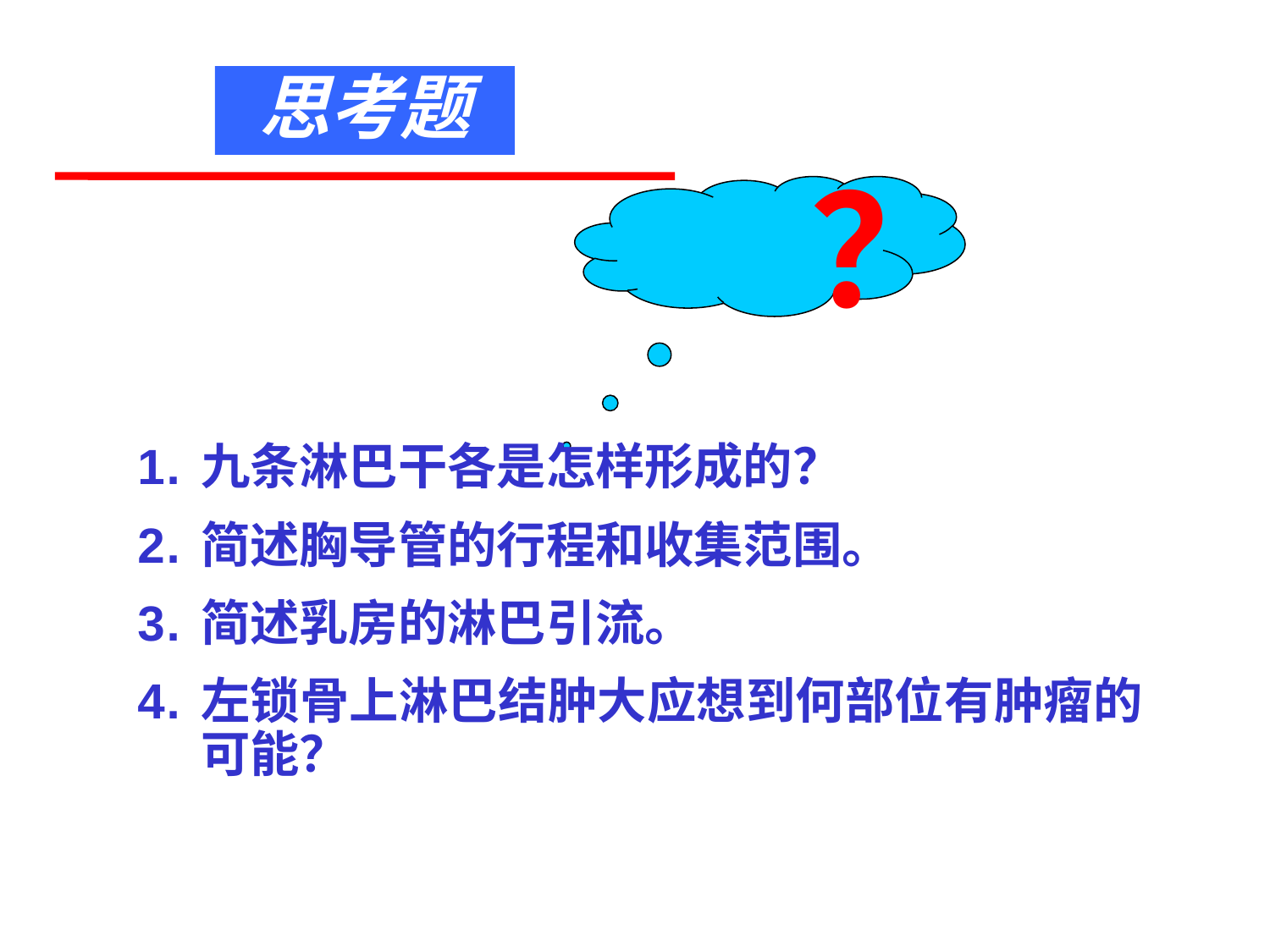

思考题
  ？
九条淋巴干各是怎样形成的？
简述胸导管的行程和收集范围。
简述乳房的淋巴引流。
左锁骨上淋巴结肿大应想到何部位有肿瘤的可能？